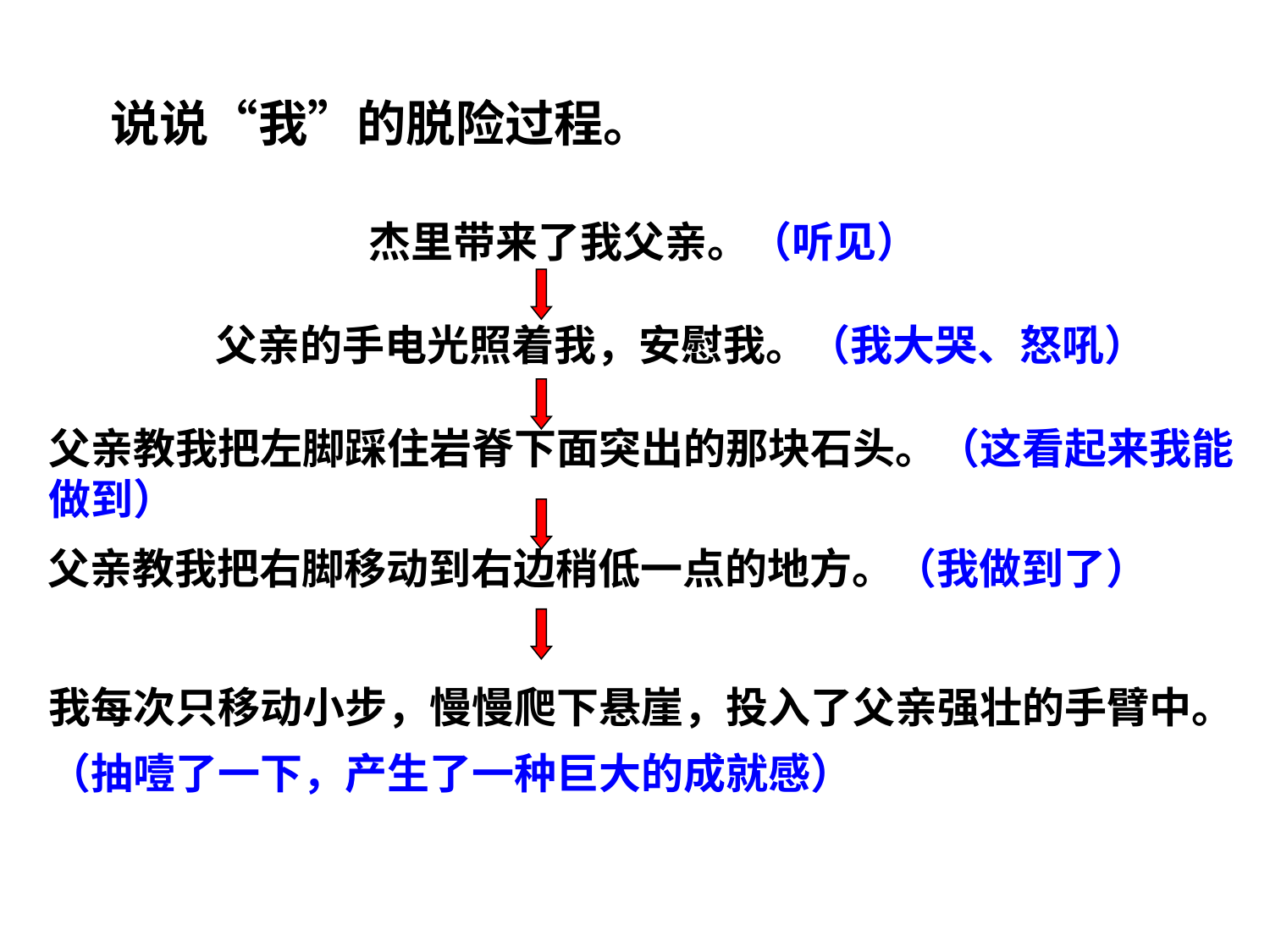

说说“我”的脱险过程。
 杰里带来了我父亲。（听见）

父亲的手电光照着我，安慰我。（我大哭、怒吼）

父亲教我把左脚踩住岩脊下面突出的那块石头。（这看起来我能做到）

父亲教我把右脚移动到右边稍低一点的地方。（我做到了）

我每次只移动小步，慢慢爬下悬崖，投入了父亲强壮的手臂中。（抽噎了一下，产生了一种巨大的成就感）